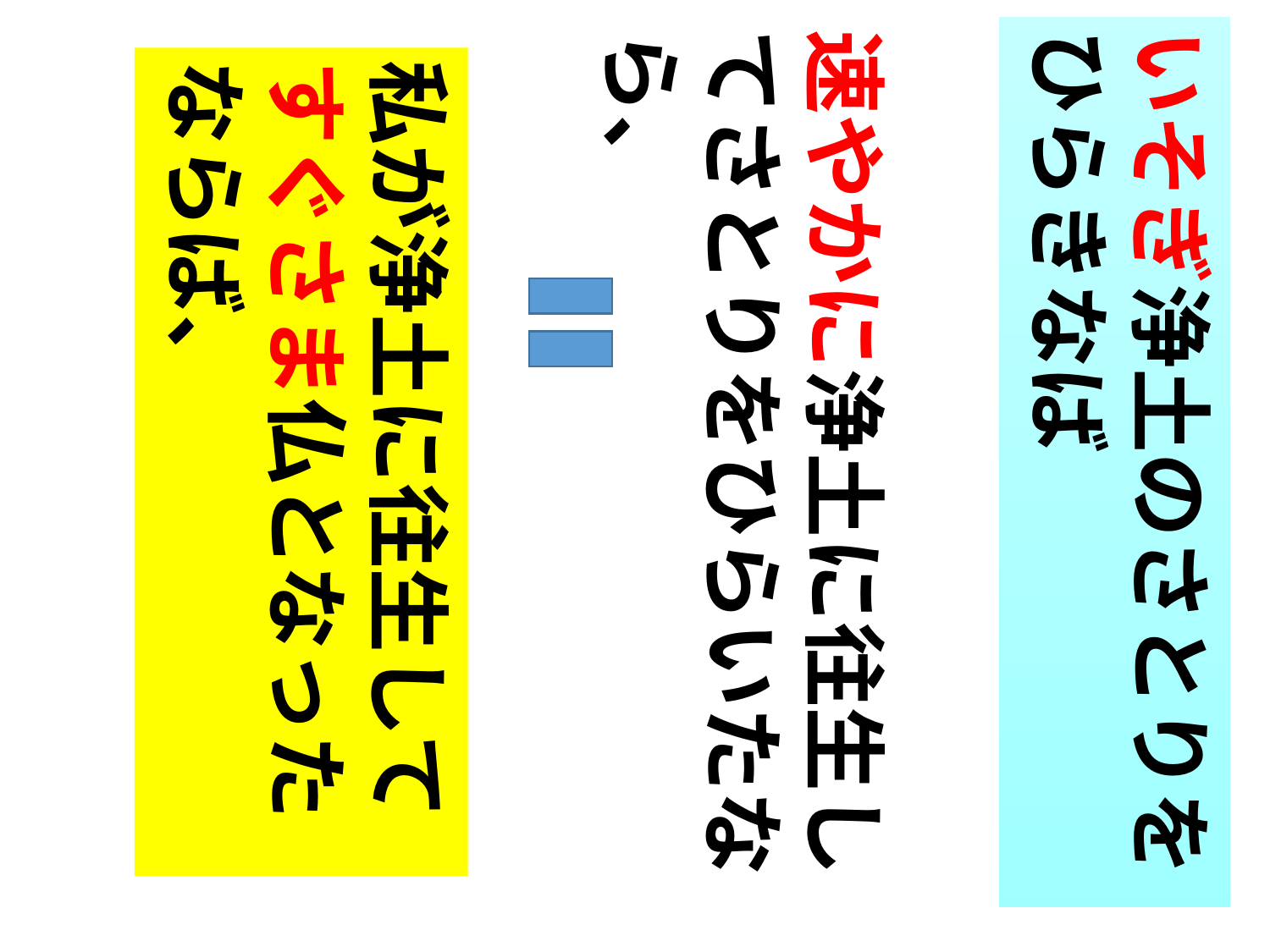

速やかに浄土に往生してさとりをひらいたなら、
いそぎ浄土のさとりをひらきなば
私が浄土に往生して
すぐさま仏となったならば、